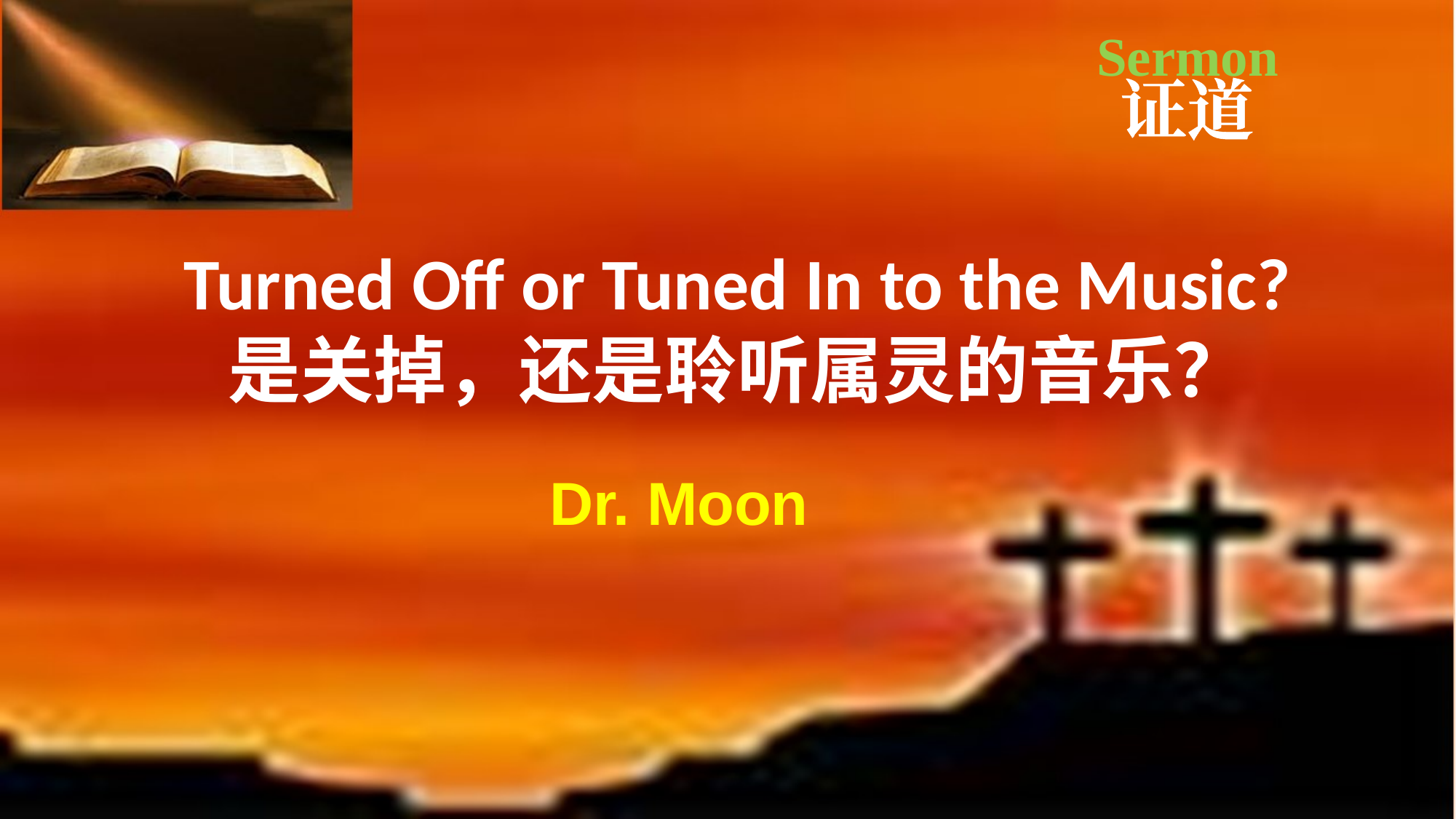

Sermon
证道
Turned Off or Tuned In to the Music?
是关掉，还是聆听属灵的音乐？
Dr. Moon